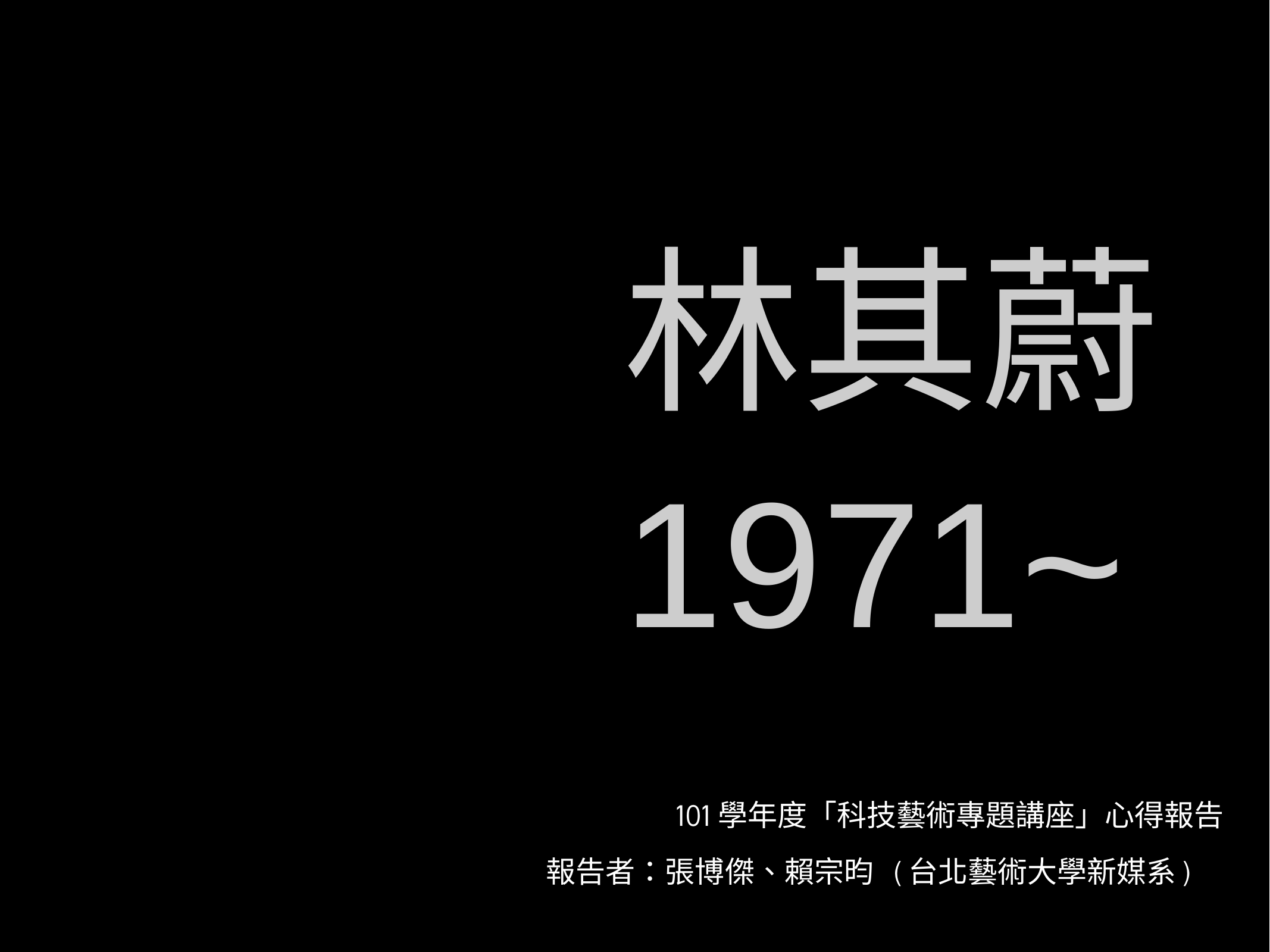

林其蔚
1971~
101學年度「科技藝術專題講座」心得報告
報告者：張博傑、賴宗昀  (台北藝術大學新媒系)